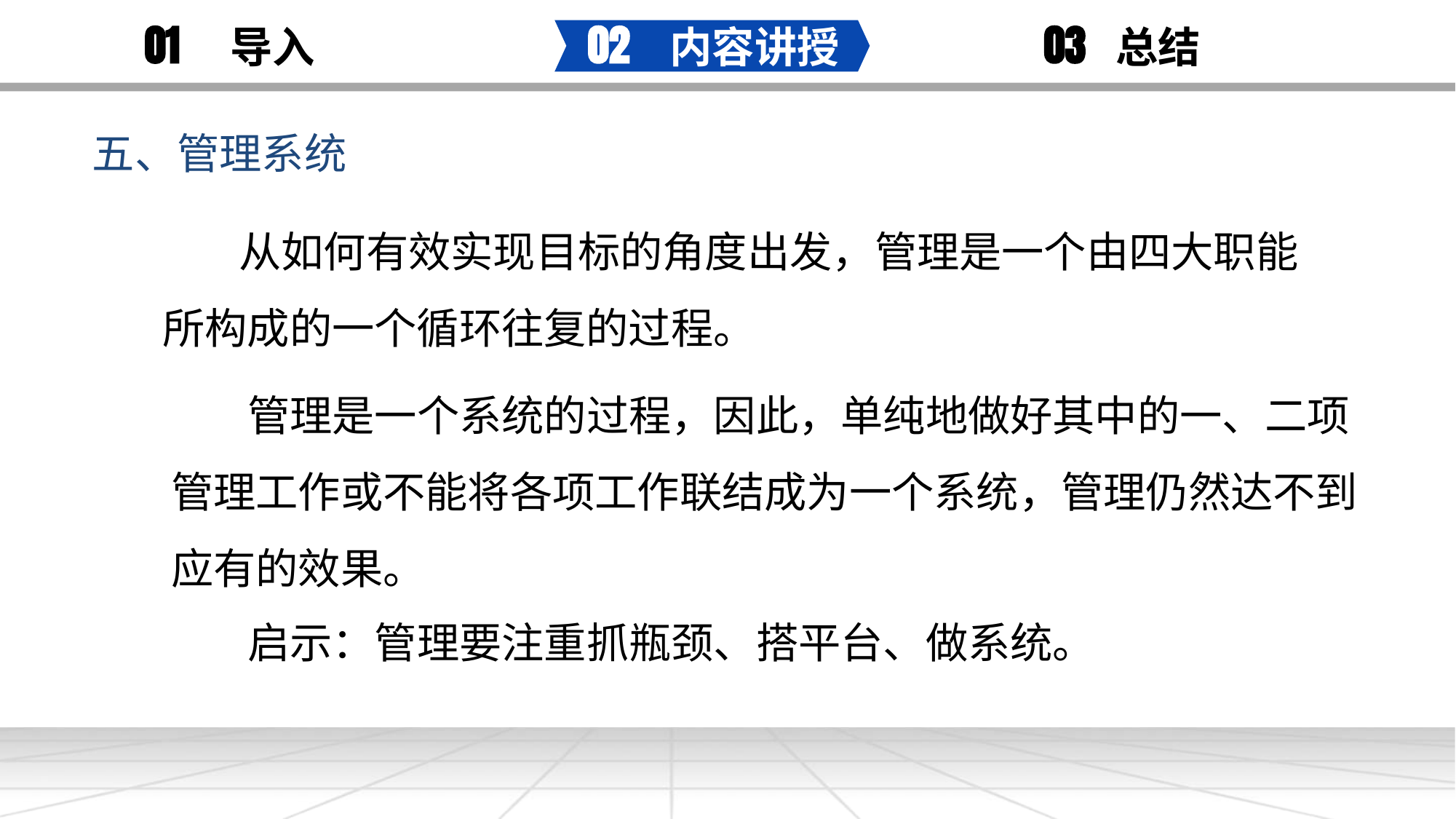

02   内容讲授
03  总结
01    导入

五、管理系统
添加
标题
       从如何有效实现目标的角度出发，管理是一个由四大职能所构成的一个循环往复的过程。
       管理是一个系统的过程，因此，单纯地做好其中的一、二项管理工作或不能将各项工作联结成为一个系统，管理仍然达不到应有的效果。
       启示：管理要注重抓瓶颈、搭平台、做系统。